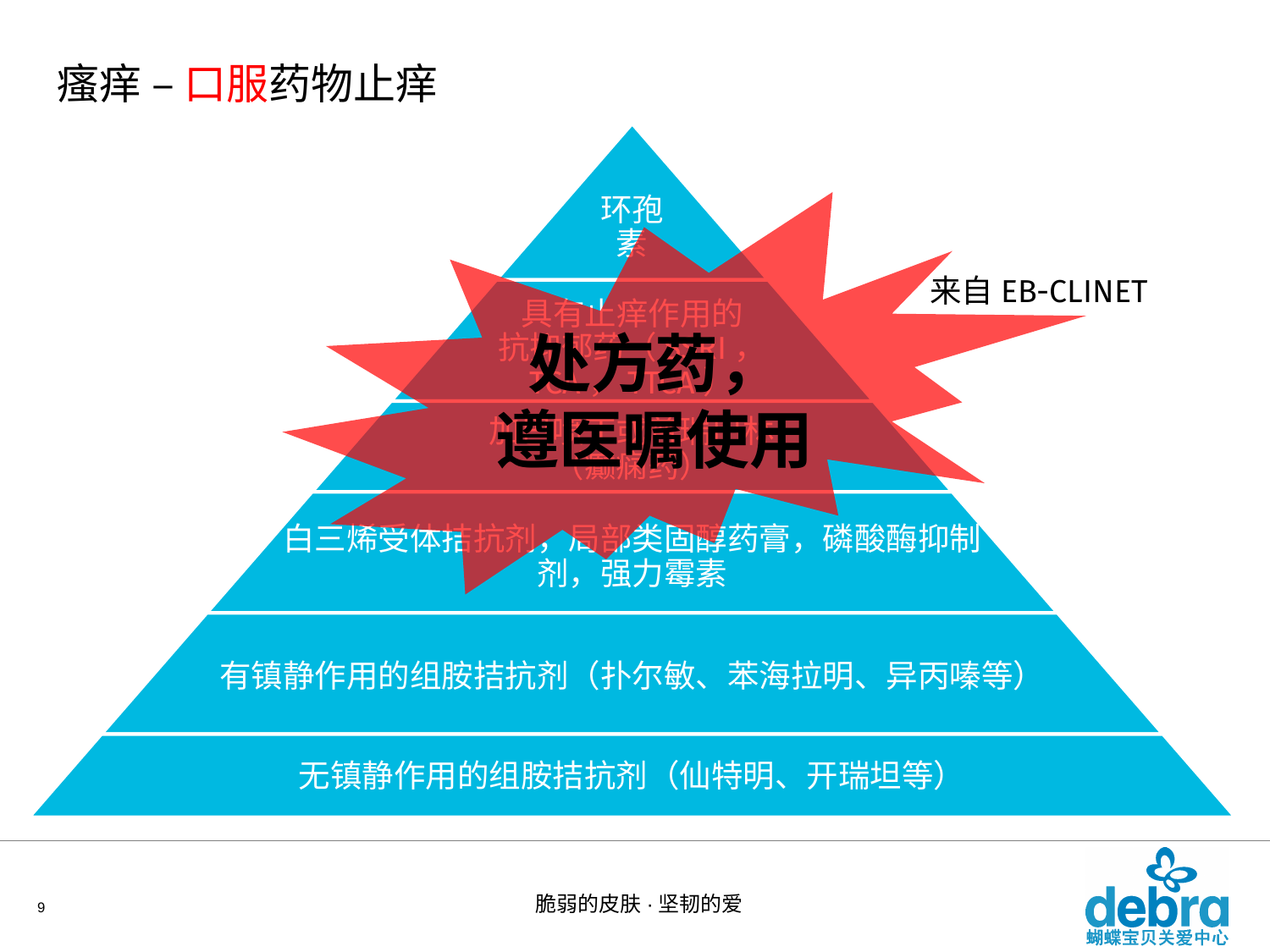

# 瘙痒 – 口服药物止痒
环孢素
具有止痒作用的
抗抑郁药（SSRI，
TCA，TTCA）
加巴喷丁或普瑞巴林
（癫痫药）
白三烯受体拮抗剂，局部类固醇药膏，磷酸酶抑制剂，强力霉素
有镇静作用的组胺拮抗剂（扑尔敏、苯海拉明、异丙嗪等）
无镇静作用的组胺拮抗剂（仙特明、开瑞坦等）
处方药，
遵医嘱使用
来自EB-CLINET